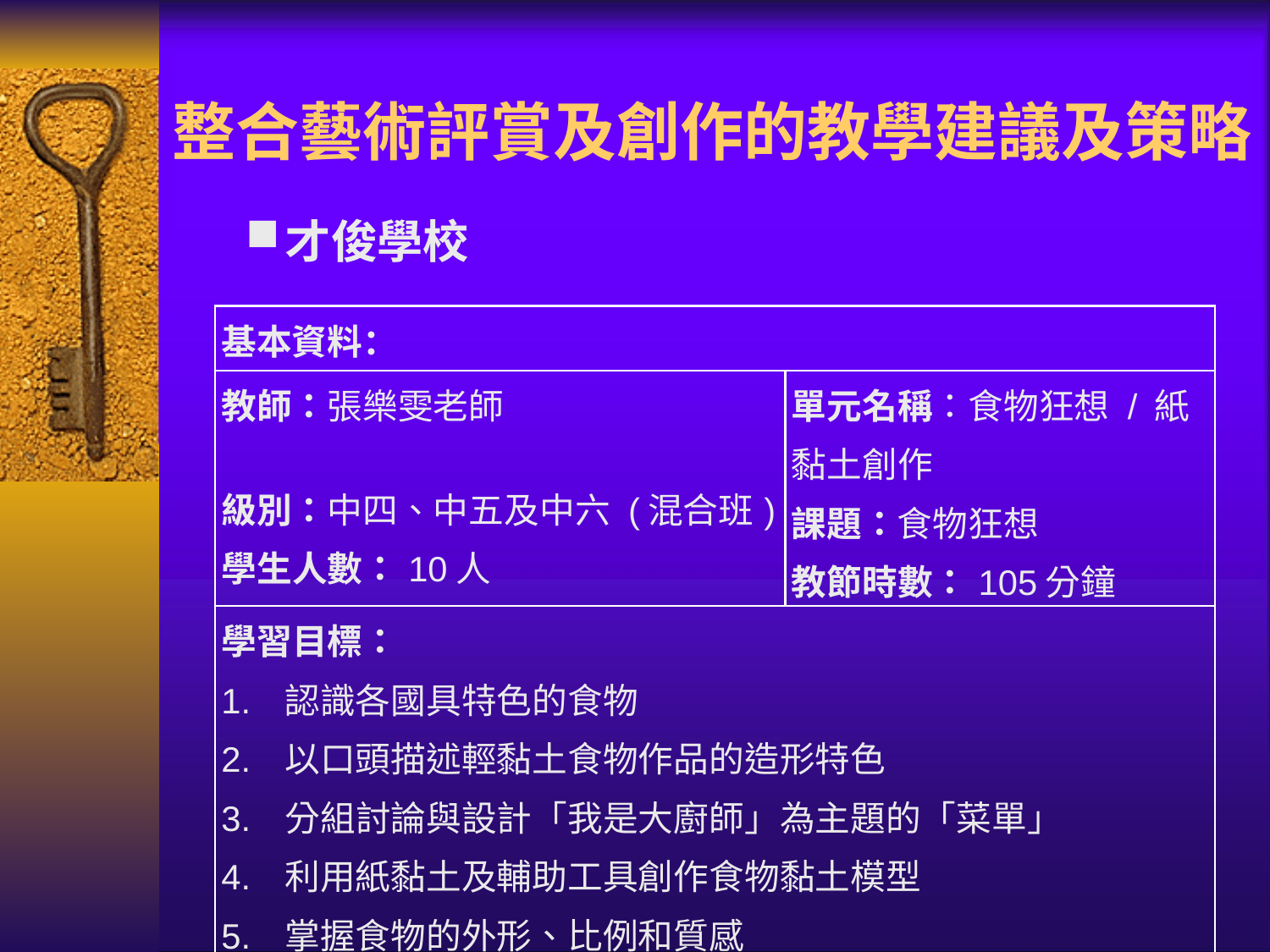

整合藝術評賞及創作的教學建議及策略
才俊學校

| 基本資料： |  |
| --- | --- |
| 教師：張樂雯老師 級別：中四、中五及中六 (混合班) 學生人數：10人 | 單元名稱：食物狂想 / 紙黏土創作 課題：食物狂想 教節時數：105分鐘 |
| 學習目標： 認識各國具特色的食物 以口頭描述輕黏土食物作品的造形特色 分組討論與設計「我是大廚師」為主題的「菜單」 利用紙黏土及輔助工具創作食物黏土模型 掌握食物的外形、比例和質感 |  |